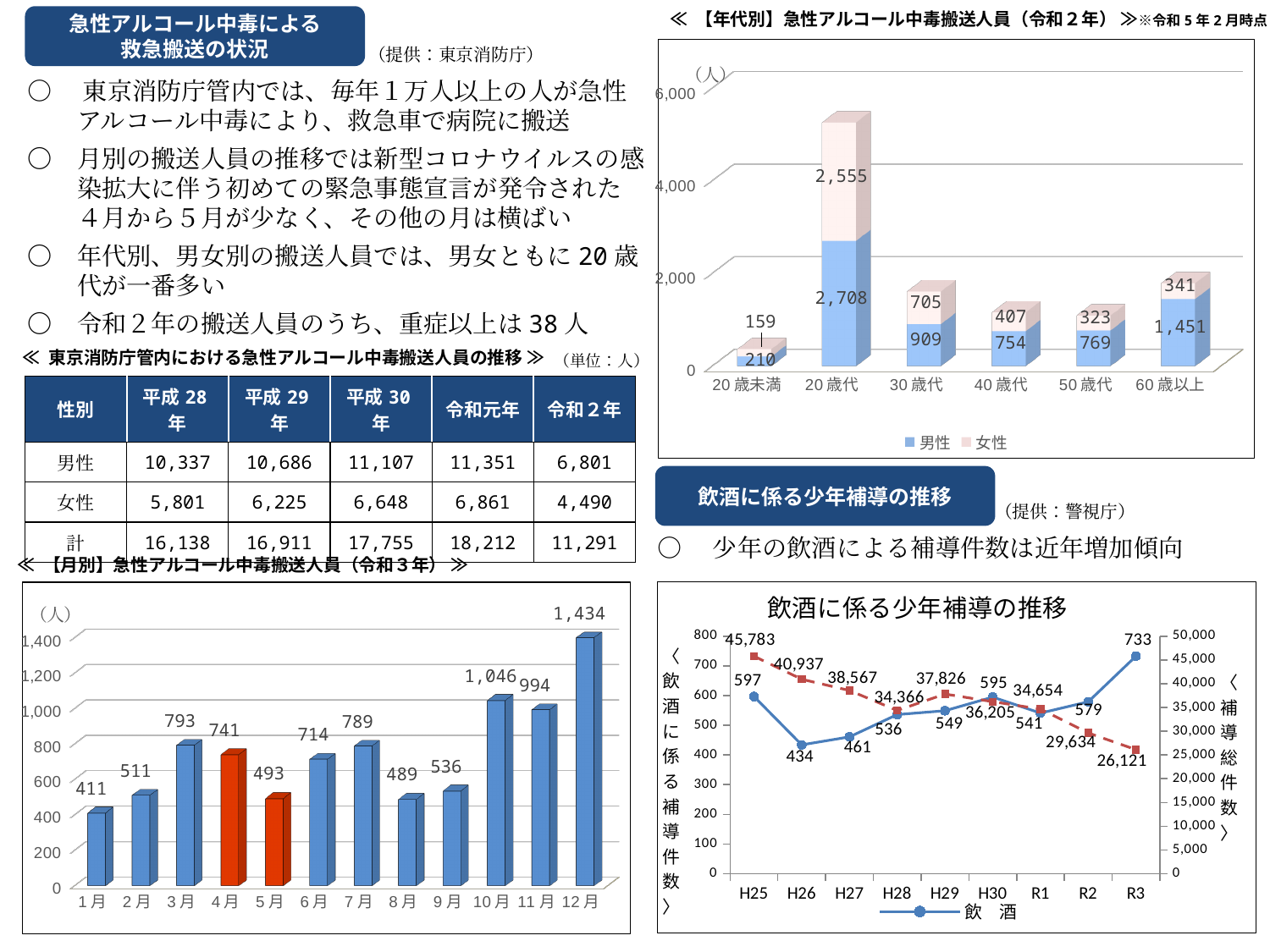

≪ 【年代別】急性アルコール中毒搬送人員（令和２年） ≫※令和5年2月時点
急性アルコール中毒による
救急搬送の状況
（提供：東京消防庁）

[unsupported chart]

○　東京消防庁管内では、毎年１万人以上の人が急性
　　アルコール中毒により、救急車で病院に搬送

〇　月別の搬送人員の推移では新型コロナウイルスの感
　　染拡大に伴う初めての緊急事態宣言が発令された
　　４月から５月が少なく、その他の月は横ばい

〇　年代別、男女別の搬送人員では、男女ともに20歳
　　代が一番多い

〇　令和２年の搬送人員のうち、重症以上は38人
≪ 東京消防庁管内における急性アルコール中毒搬送人員の推移 ≫
（単位：人）
| 性別 | 平成28年 | 平成29年 | 平成30年 | 令和元年 | 令和２年 |
| --- | --- | --- | --- | --- | --- |
| 男性 | 10,337 | 10,686 | 11,107 | 11,351 | 6,801 |
| 女性 | 5,801 | 6,225 | 6,648 | 6,861 | 4,490 |
| 計 | 16,138 | 16,911 | 17,755 | 18,212 | 11,291 |
飲酒に係る少年補導の推移
（提供：警視庁）
○　少年の飲酒による補導件数は近年増加傾向
≪ 【月別】急性アルコール中毒搬送人員（令和３年） ≫

### Chart: 飲酒に係る少年補導の推移

| Category | 飲　酒 | 総　数 |
|---|---|---|
| H25 | 597.0 | 45783.0 |
| H26 | 434.0 | 40937.0 |
| H27 | 461.0 | 38567.0 |
| H28 | 536.0 | 34366.0 |
| H29 | 549.0 | 37826.0 |
| H30 | 595.0 | 36205.0 |
| R1 | 541.0 | 34654.0 |
| R2 | 579.0 | 29634.0 |
| R3 | 733.0 | 26121.0 |

[unsupported chart]